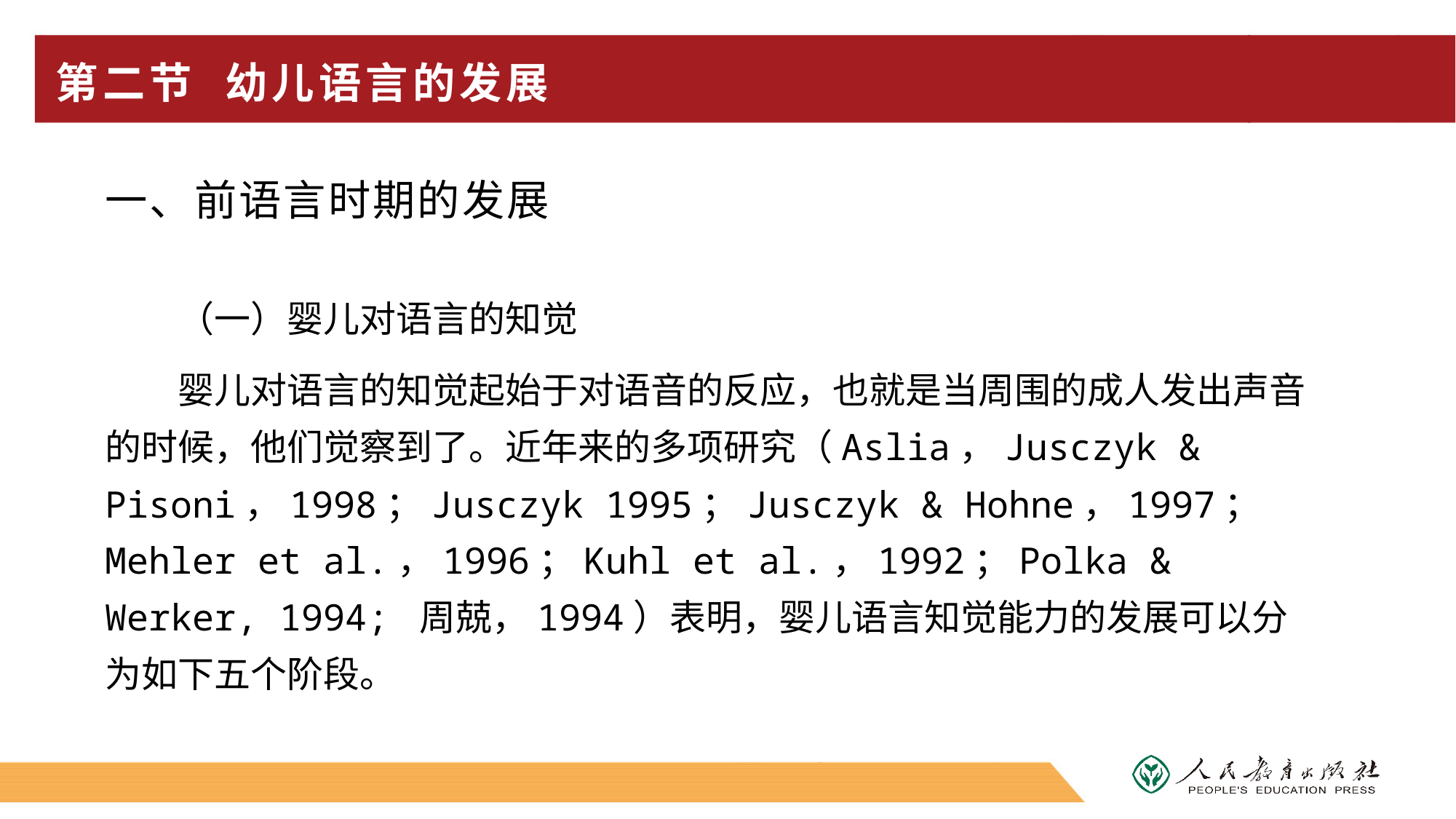

# 第二节  幼儿语言的发展
一、前语言时期的发展
（一）婴儿对语言的知觉
婴儿对语言的知觉起始于对语音的反应，也就是当周围的成人发出声音的时候，他们觉察到了。近年来的多项研究（Aslia，Jusczyk & Pisoni，1998；Jusczyk 1995；Jusczyk & Hohne，1997；Mehler et al.，1996；Kuhl et al.，1992；Polka & Werker, 1994; 周兢，1994）表明，婴儿语言知觉能力的发展可以分为如下五个阶段。